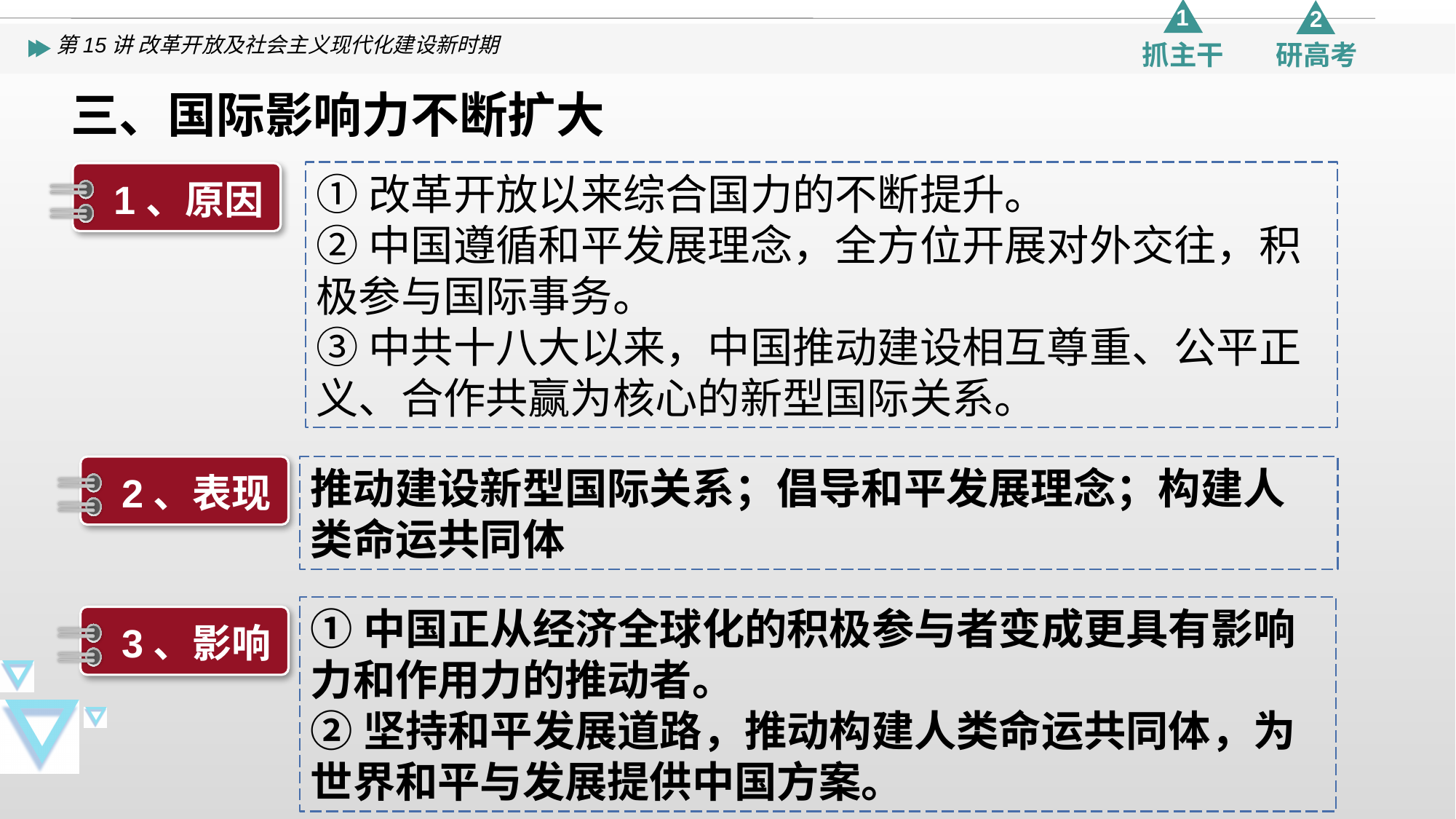

三、国际影响力不断扩大
①改革开放以来综合国力的不断提升。
②中国遵循和平发展理念，全方位开展对外交往，积极参与国际事务。
③中共十八大以来，中国推动建设相互尊重、公平正义、合作共赢为核心的新型国际关系。

1、原因
推动建设新型国际关系；倡导和平发展理念；构建人类命运共同体

2、表现
①中国正从经济全球化的积极参与者变成更具有影响力和作用力的推动者。
②坚持和平发展道路，推动构建人类命运共同体，为世界和平与发展提供中国方案。

3、影响